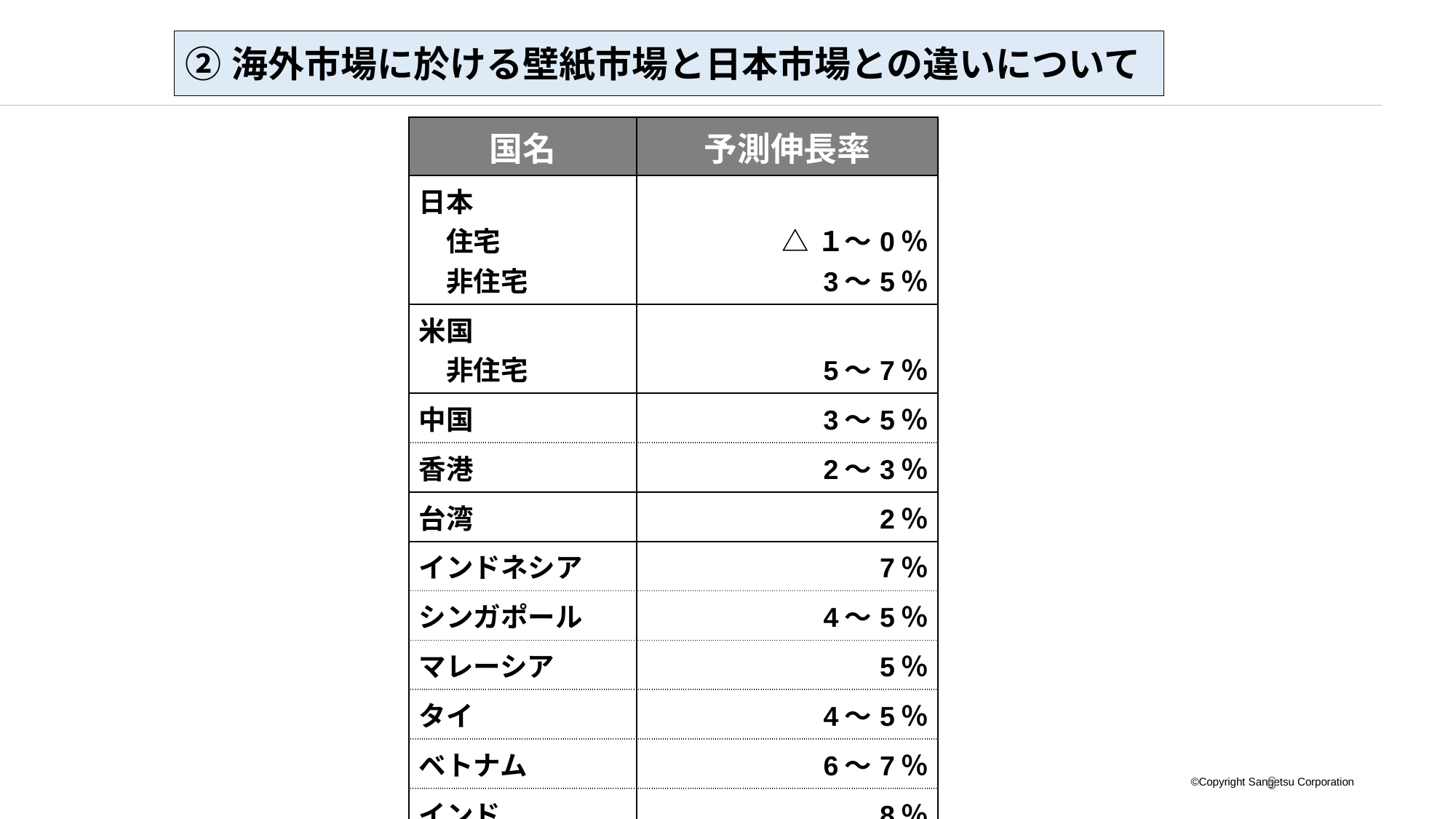

# ②海外市場に於ける壁紙市場と日本市場との違いについて
| 国名 | 予測伸長率 |
| --- | --- |
| 日本 　住宅 　非住宅 | △１～0％ 3～5％ |
| 米国 　非住宅 | 5～7％ |
| 中国 | 3～5％ |
| 香港 | 2～3％ |
| 台湾 | 2％ |
| インドネシア | 7％ |
| シンガポール | 4～5％ |
| マレーシア | 5％ |
| タイ | 4～5％ |
| ベトナム | 6～7％ |
| インド | 8％ |
6